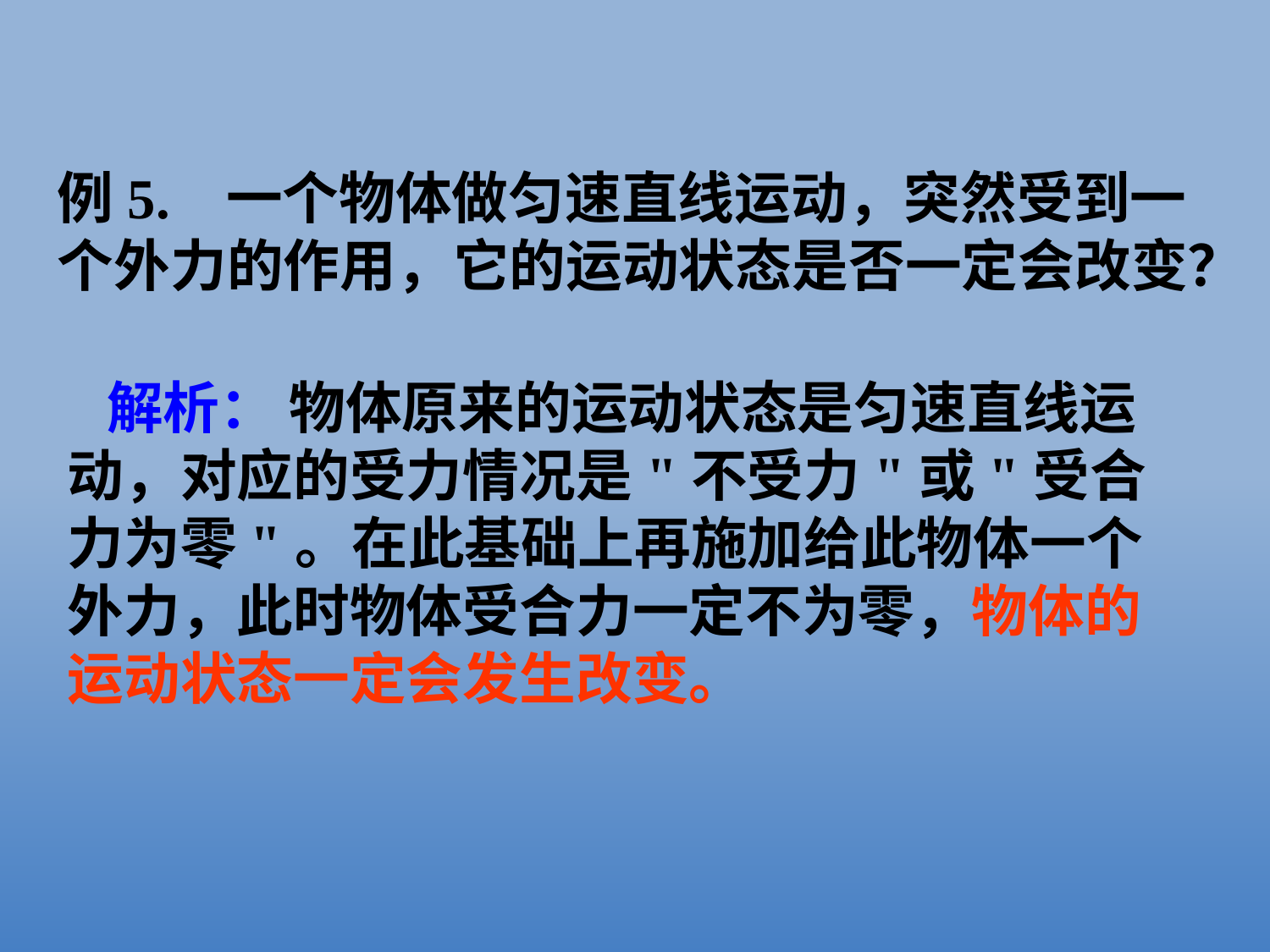

例5.   一个物体做匀速直线运动，突然受到一个外力的作用，它的运动状态是否一定会改变？

  解析： 物体原来的运动状态是匀速直线运动，对应的受力情况是"不受力"或"受合力为零"。在此基础上再施加给此物体一个外力，此时物体受合力一定不为零，物体的运动状态一定会发生改变。